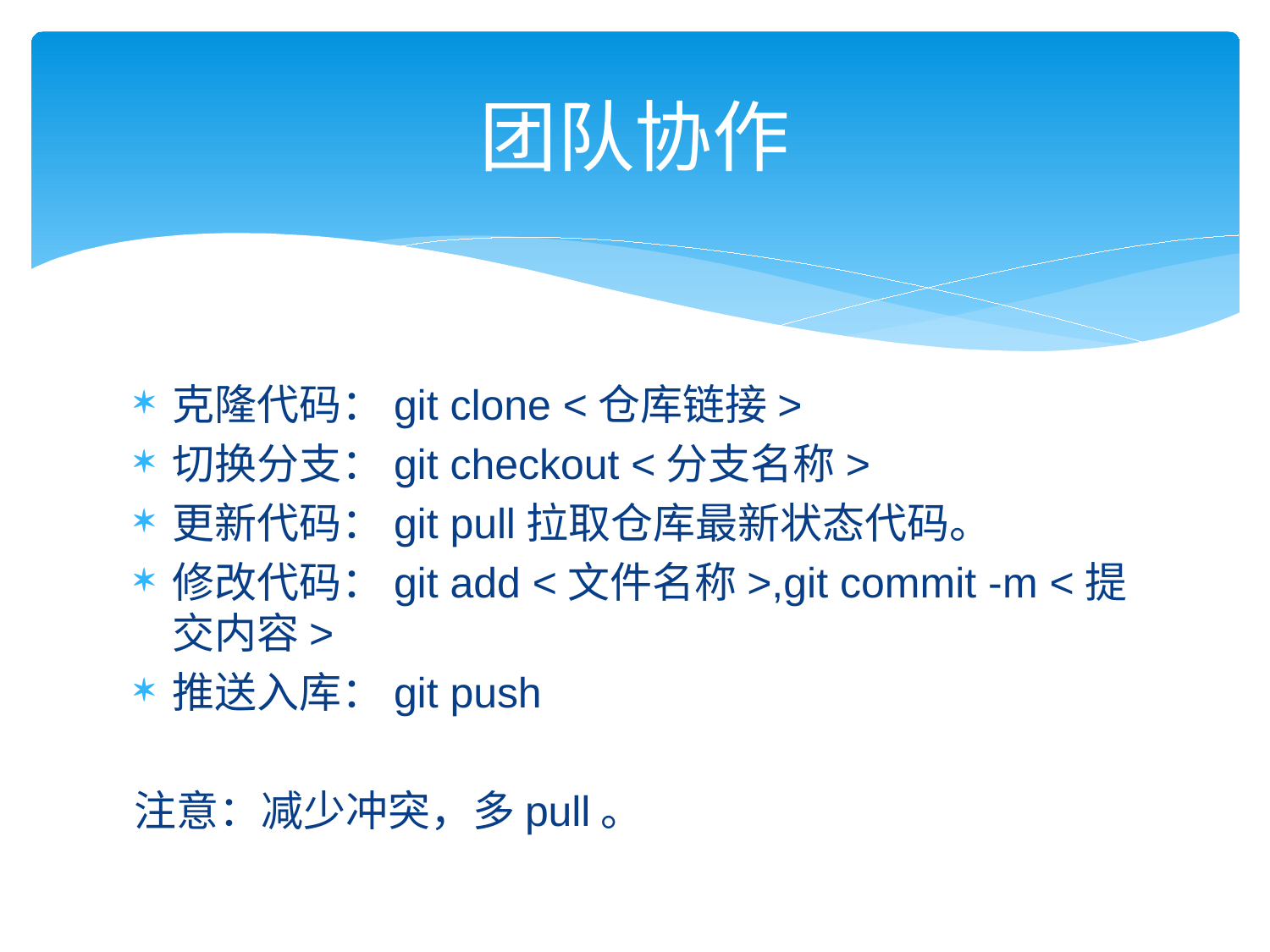

# 团队协作
克隆代码：git clone <仓库链接>
切换分支：git checkout <分支名称>
更新代码：git pull拉取仓库最新状态代码。
修改代码：git add <文件名称>,git commit -m <提交内容>
推送入库：git push

注意：减少冲突，多pull。